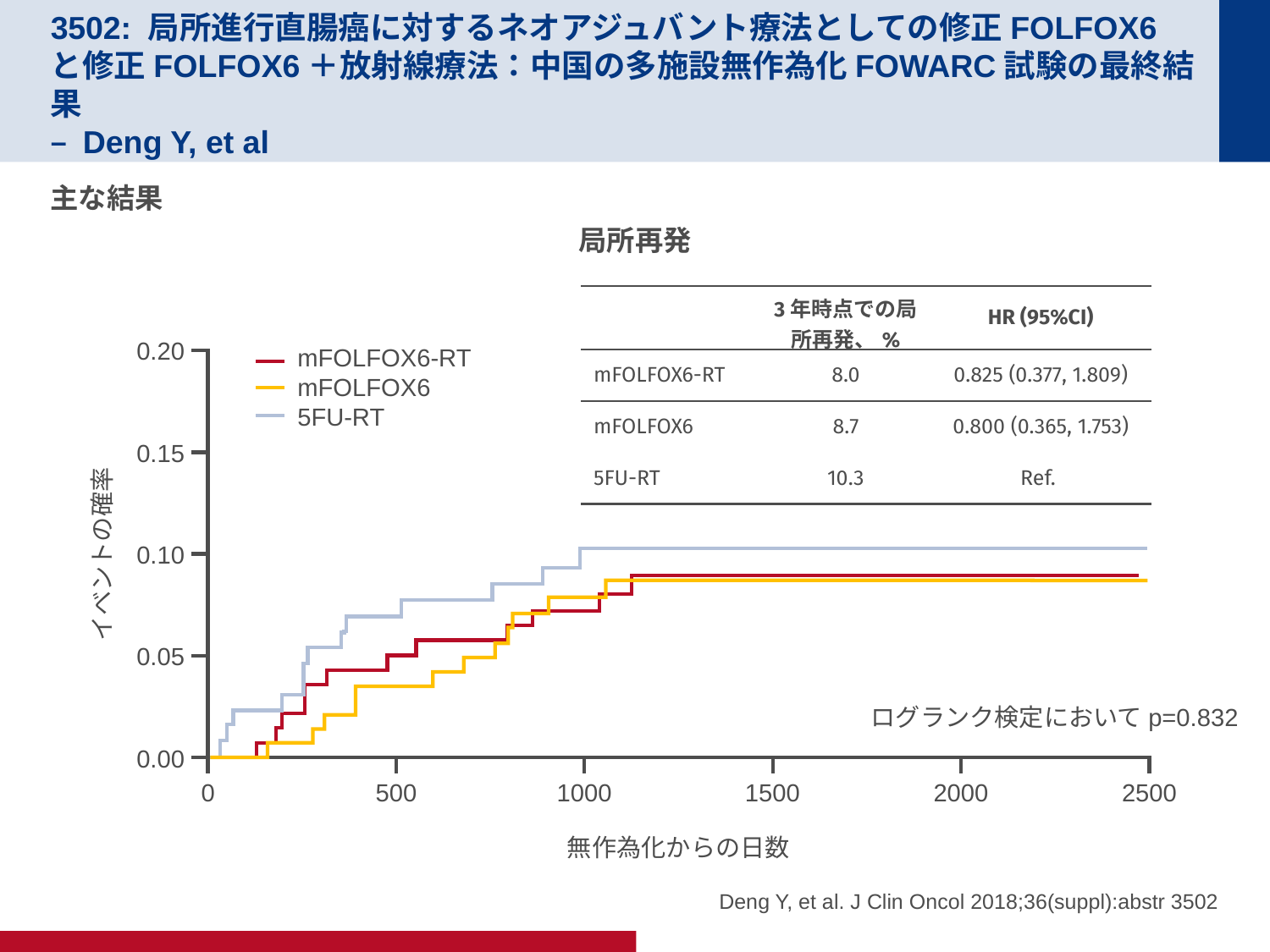

# 3502: 局所進行直腸癌に対するネオアジュバント療法としての修正FOLFOX6と修正FOLFOX6＋放射線療法：中国の多施設無作為化FOWARC試験の最終結果 – Deng Y, et al
主な結果

局所再発
|  | 3年時点での局所再発、% | HR (95%CI) |
| --- | --- | --- |
| mFOLFOX6-RT | 8.0 | 0.825 (0.377, 1.809) |
| mFOLFOX6 | 8.7 | 0.800 (0.365, 1.753) |
| 5FU-RT | 10.3 | Ref. |
0.20
mFOLFOX6-RT
mFOLFOX6
5FU-RT

0.15
イベントの確率
0.10

0.05
ログランク検定においてp=0.832
0.00
0
500
1000
1500
2000
2500
無作為化からの日数
Deng Y, et al. J Clin Oncol 2018;36(suppl):abstr 3502